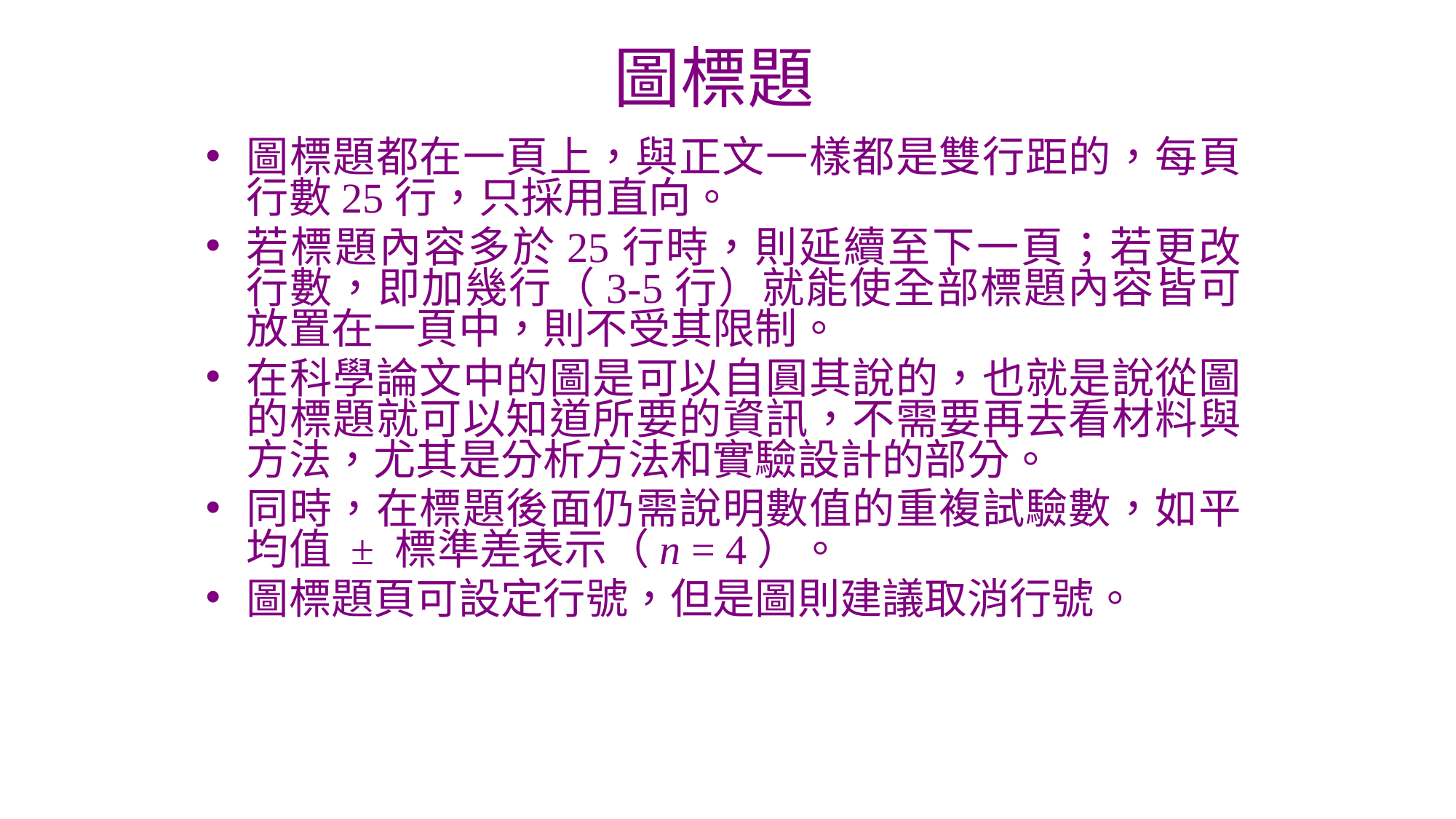

# 圖標題
圖標題都在一頁上，與正文一樣都是雙行距的，每頁行數25行，只採用直向。
若標題內容多於25行時，則延續至下一頁；若更改行數，即加幾行（3-5行）就能使全部標題內容皆可放置在一頁中，則不受其限制。
在科學論文中的圖是可以自圓其說的，也就是說從圖的標題就可以知道所要的資訊，不需要再去看材料與方法，尤其是分析方法和實驗設計的部分。
同時，在標題後面仍需說明數值的重複試驗數，如平均值 ± 標準差表示（n = 4）。
圖標題頁可設定行號，但是圖則建議取消行號。